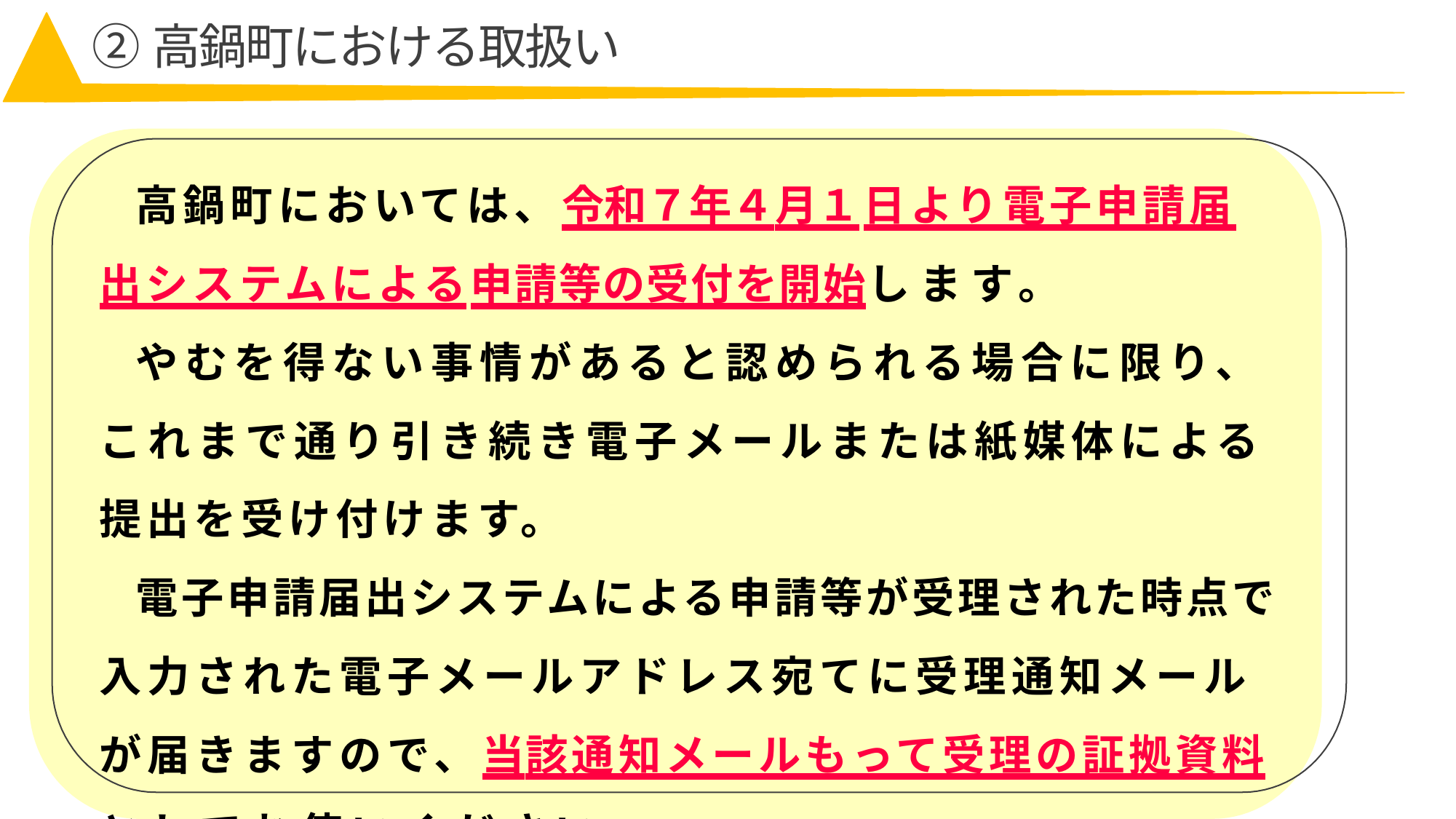

# ②高鍋町における取扱い

高鍋町においては、令和７年４月１日より電子申請届出システムによる申請等の受付を開始します。
やむを得ない事情があると認められる場合に限り、これまで通り引き続き電子メールまたは紙媒体による提出を受け付けます。
電子申請届出システムによる申請等が受理された時点で入力された電子メールアドレス宛てに受理通知メールが届きますので、当該通知メールもって受理の証拠資料としてお使いください。